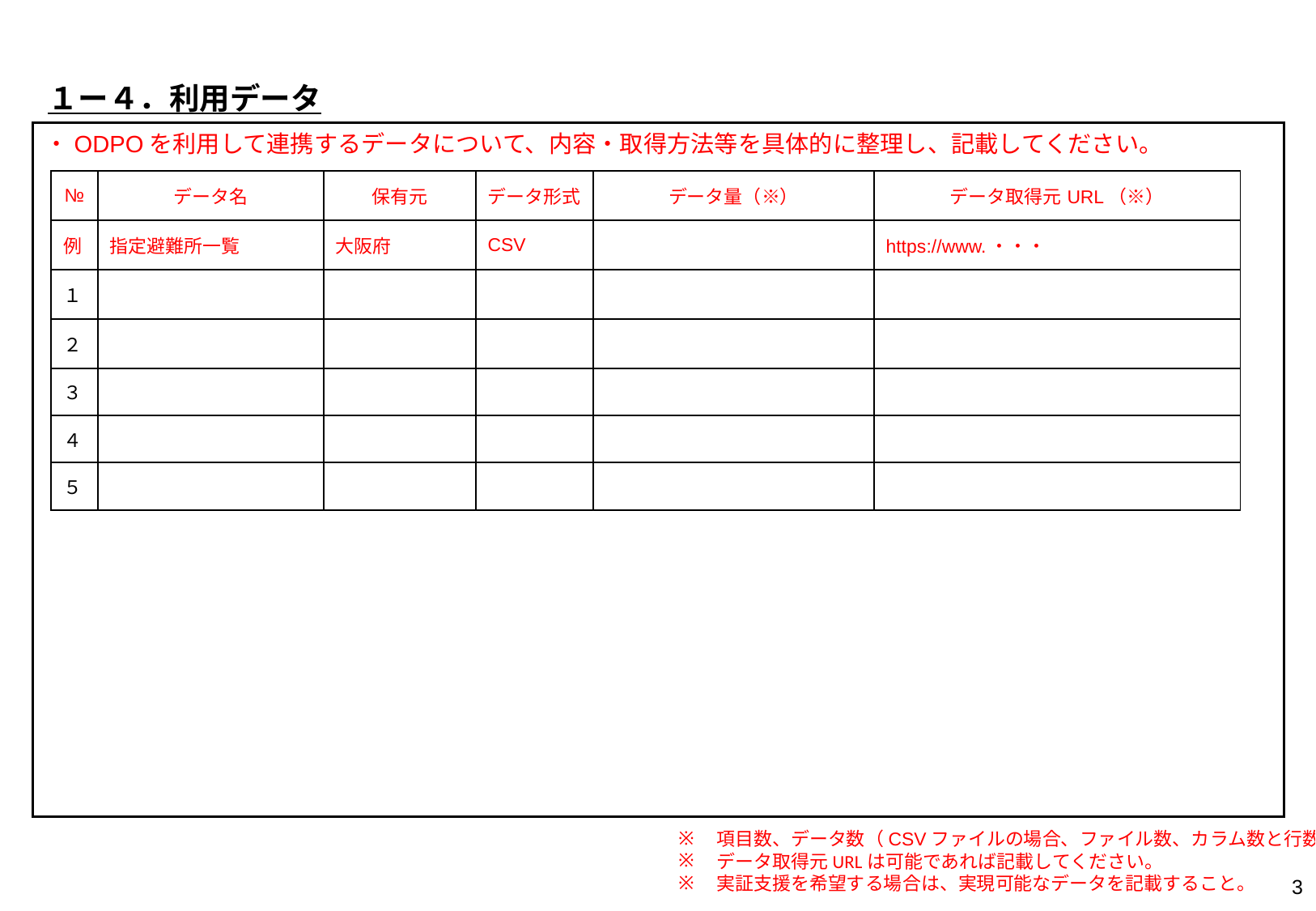

１ー４．利用データ
・ODPOを利用して連携するデータについて、内容・取得方法等を具体的に整理し、記載してください。
| № | データ名 | 保有元 | データ形式 | データ量（※） | データ取得元URL（※） |
| --- | --- | --- | --- | --- | --- |
| 例 | 指定避難所一覧 | 大阪府 | CSV |  | https://www.・・・ |
| １ |  |  |  |  |  |
| ２ |  |  |  |  |  |
| ３ |  |  |  |  |  |
| ４ |  |  |  |  |  |
| ５ |  |  |  |  |  |
項目数、データ数（CSVファイルの場合、ファイル数、カラム数と行数）
データ取得元URLは可能であれば記載してください。
実証支援を希望する場合は、実現可能なデータを記載すること。
3